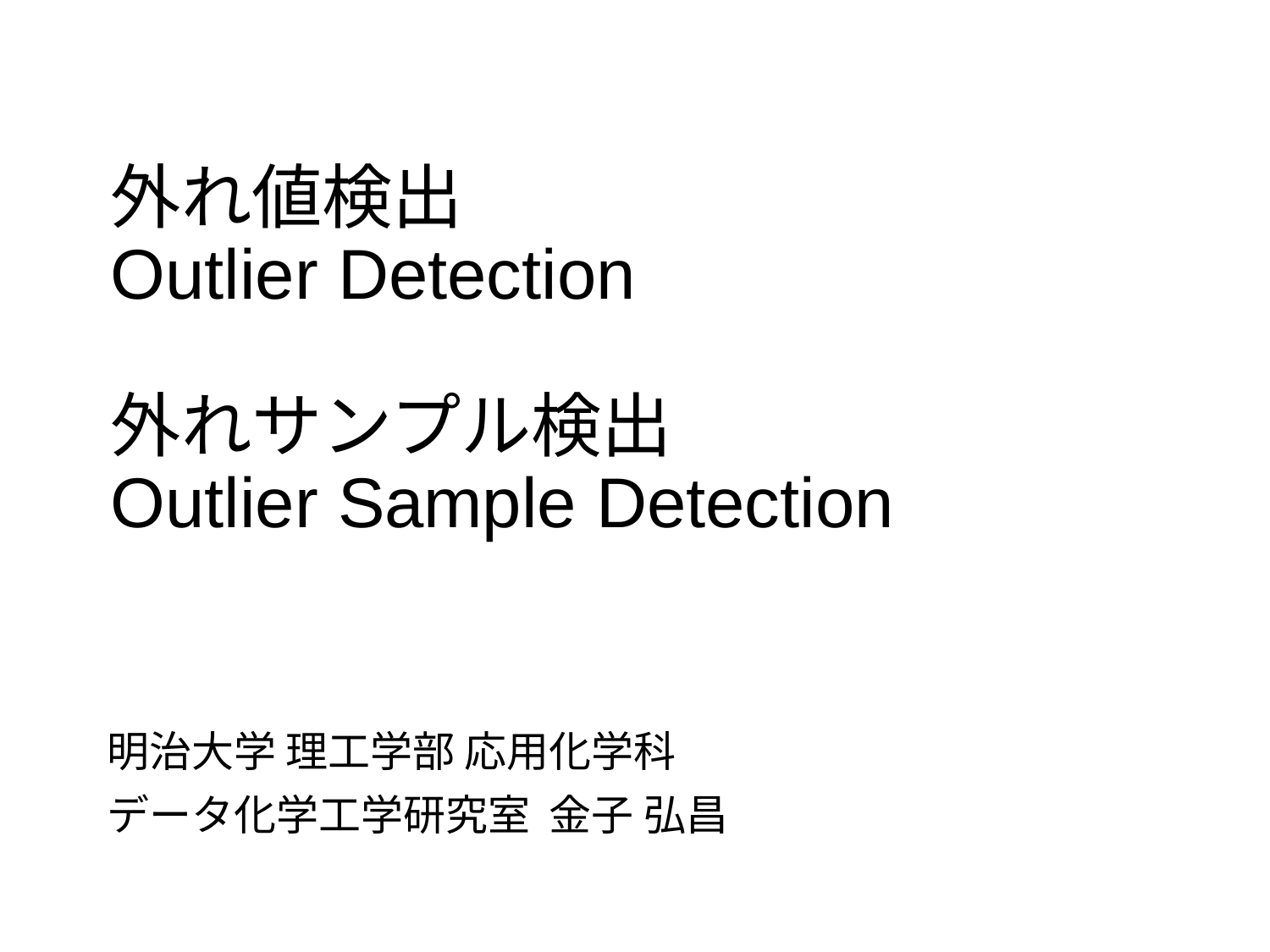

1
# 外れ値検出 Outlier Detection 外れサンプル検出 Outlier Sample Detection
明治大学 理工学部 応用化学科
データ化学工学研究室  金子 弘昌